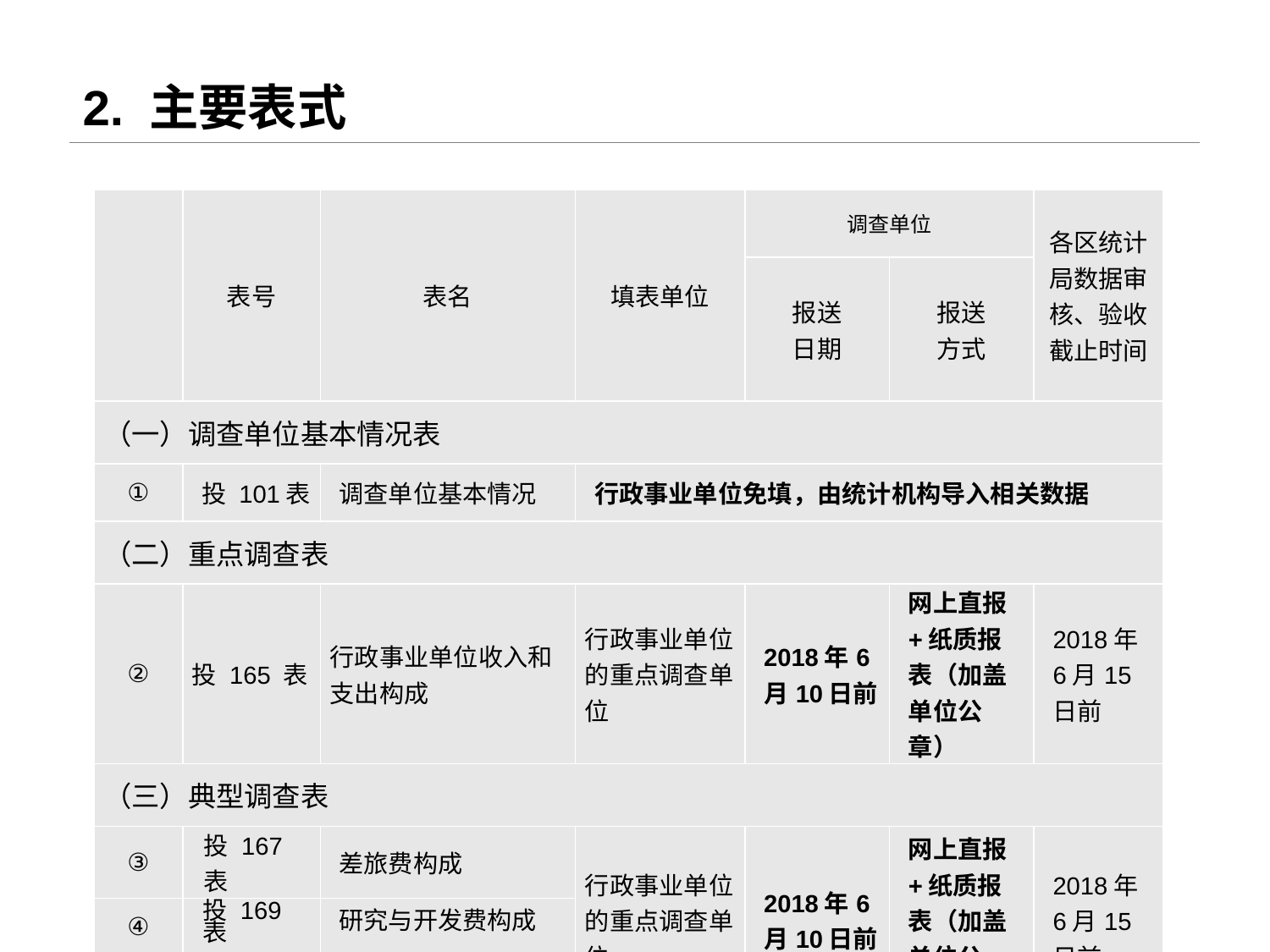

# 2. 主要表式
|  | 表号 | 表名 | 填表单位 | 调查单位 |  | 各区统计局数据审核、验收 截止时间 |
| --- | --- | --- | --- | --- | --- | --- |
|  |  |  |  | 报送 日期 | 报送 方式 |  |
| （一）调查单位基本情况表 |  |  |  |  |  |  |
| ① | 投 101表 | 调查单位基本情况 | 行政事业单位免填，由统计机构导入相关数据 |  |  |  |
| （二）重点调查表 |  |  |  |  |  |  |
| ② | 投 165 表 | 行政事业单位收入和支出构成 | 行政事业单位的重点调查单位 | 2018年6月10日前 | 网上直报+纸质报表（加盖单位公章） | 2018年6月15日前 |
| （三）典型调查表 |  |  |  |  |  |  |
| ③ | 投 167表 | 差旅费构成 | 行政事业单位的重点调查单位 | 2018年6月10日前 | 网上直报+纸质报表（加盖单位公章） | 2018年6月15日前 |
| ④ | 投 169表 | 研究与开发费构成 |  |  |  |  |
| ⑤ | 投 170表 | 低值易耗品摊销构成 |  |  |  |  |